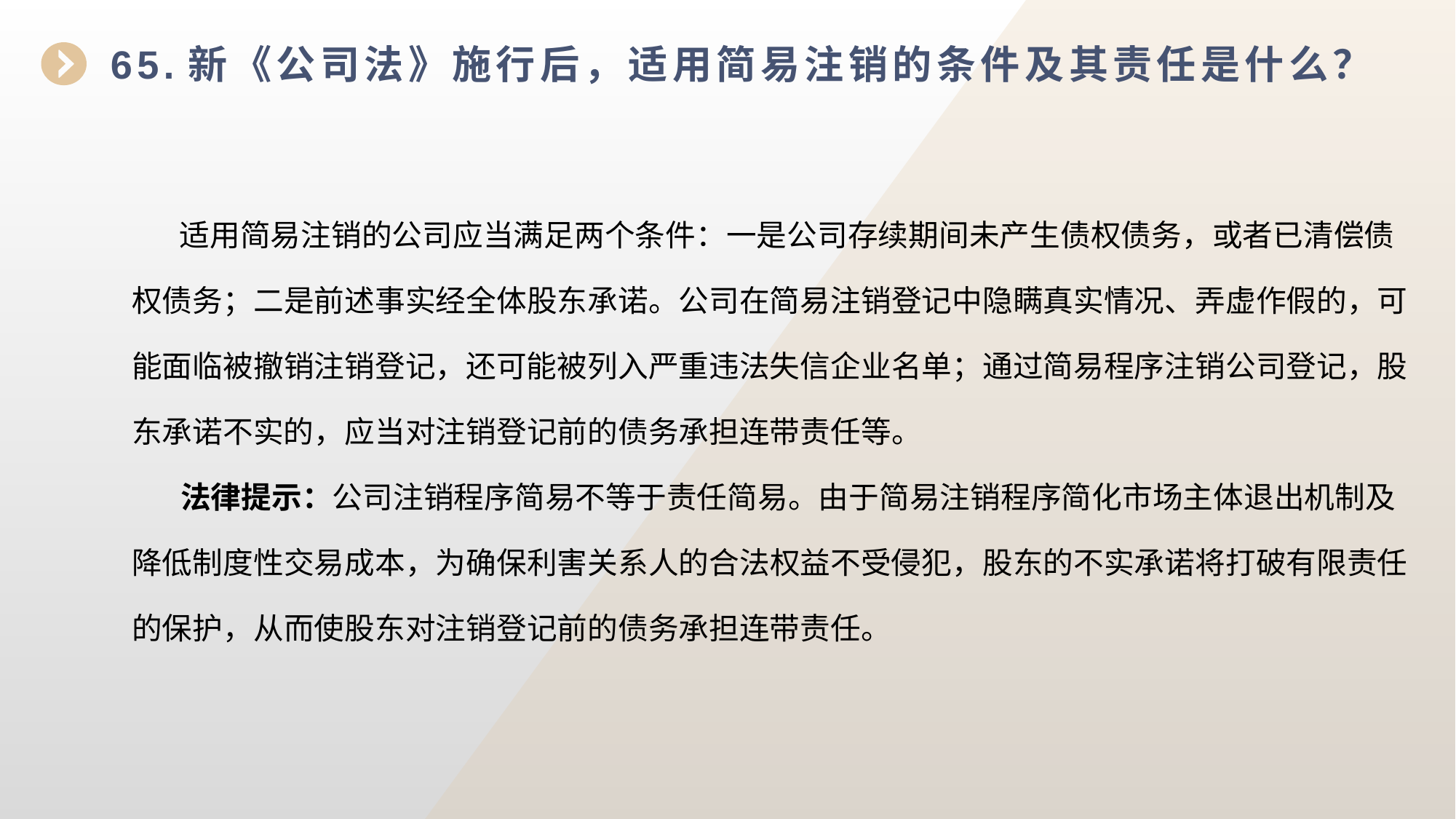

65.新《公司法》施行后，适用简易注销的条件及其责任是什么？

      适用简易注销的公司应当满足两个条件：一是公司存续期间未产生债权债务，或者已清偿债权债务；二是前述事实经全体股东承诺。公司在简易注销登记中隐瞒真实情况、弄虚作假的，可能面临被撤销注销登记，还可能被列入严重违法失信企业名单；通过简易程序注销公司登记，股东承诺不实的，应当对注销登记前的债务承担连带责任等。
      法律提示：公司注销程序简易不等于责任简易。由于简易注销程序简化市场主体退出机制及降低制度性交易成本，为确保利害关系人的合法权益不受侵犯，股东的不实承诺将打破有限责任的保护，从而使股东对注销登记前的债务承担连带责任。